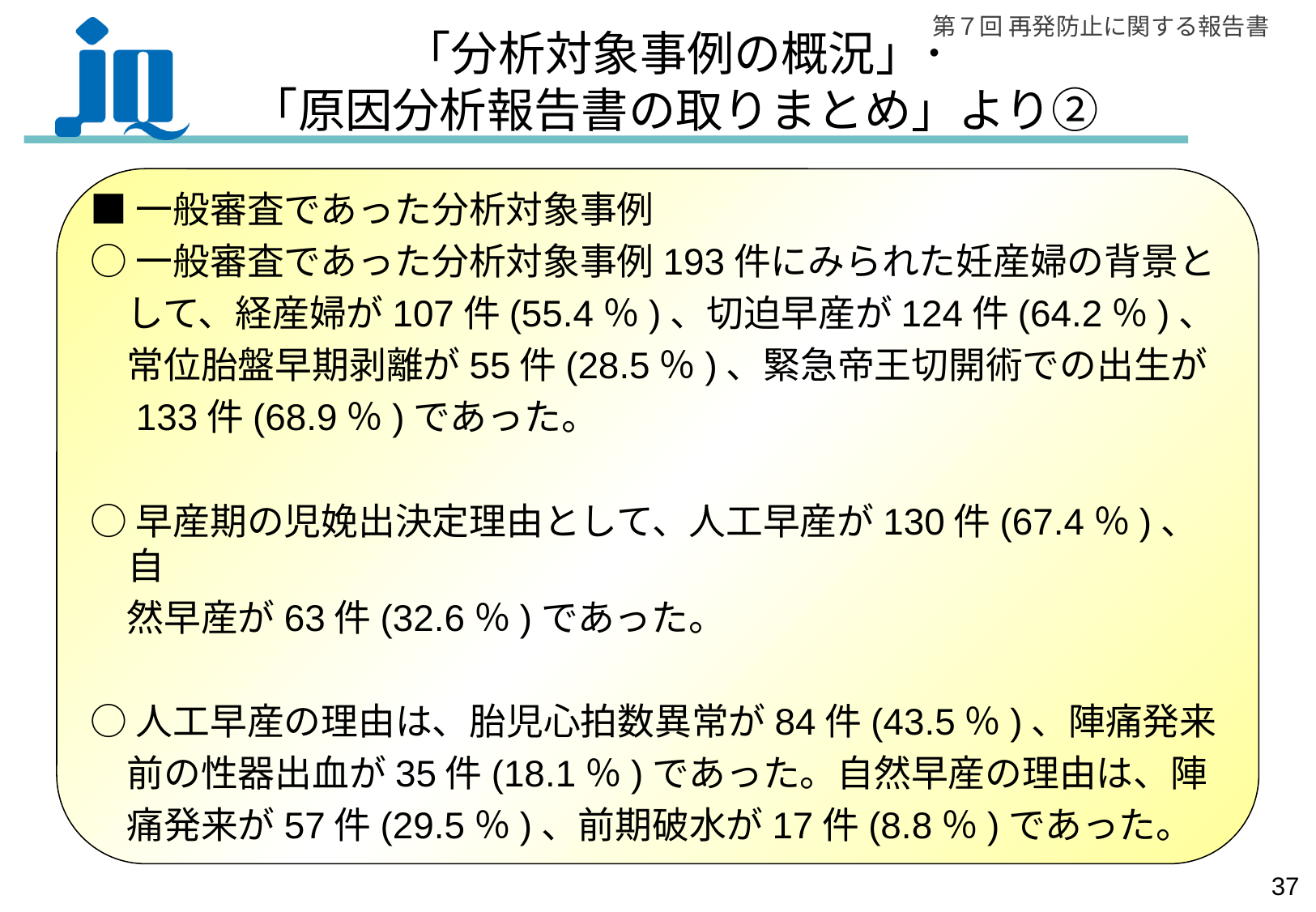

# 「分析対象事例の概況」･ 「原因分析報告書の取りまとめ」より②
■一般審査であった分析対象事例
○一般審査であった分析対象事例193件にみられた妊産婦の背景と
　して、経産婦が107件(55.4％)、切迫早産が124件(64.2％)、
　常位胎盤早期剥離が55件(28.5％)、緊急帝王切開術での出生が
　133件(68.9％)であった。

○早産期の児娩出決定理由として、人工早産が130件(67.4％)、自
　然早産が63件(32.6％)であった。

○人工早産の理由は、胎児心拍数異常が84件(43.5％)、陣痛発来
　前の性器出血が35件(18.1％)であった。自然早産の理由は、陣
　痛発来が57件(29.5％)、前期破水が17件(8.8％)であった。
37